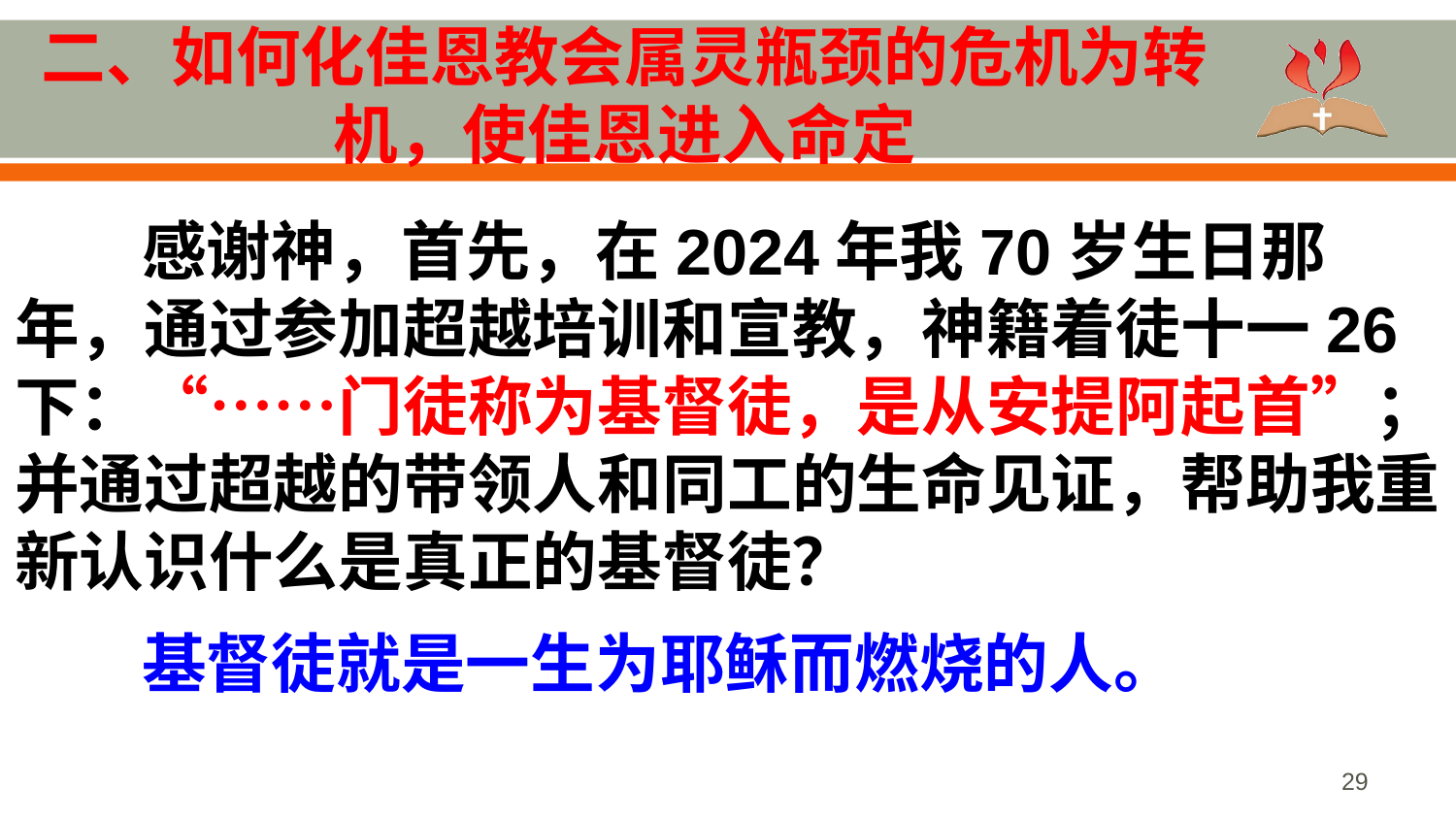

# 二、如何化佳恩教会属灵瓶颈的危机为转机，使佳恩进入命定
感谢神，首先，在2024年我70岁生日那年，通过参加超越培训和宣教，神籍着徒十一26下：“……门徒称为基督徒，是从安提阿起首”； 并通过超越的带领人和同工的生命见证，帮助我重新认识什么是真正的基督徒？
基督徒就是一生为耶稣而燃烧的人。

29